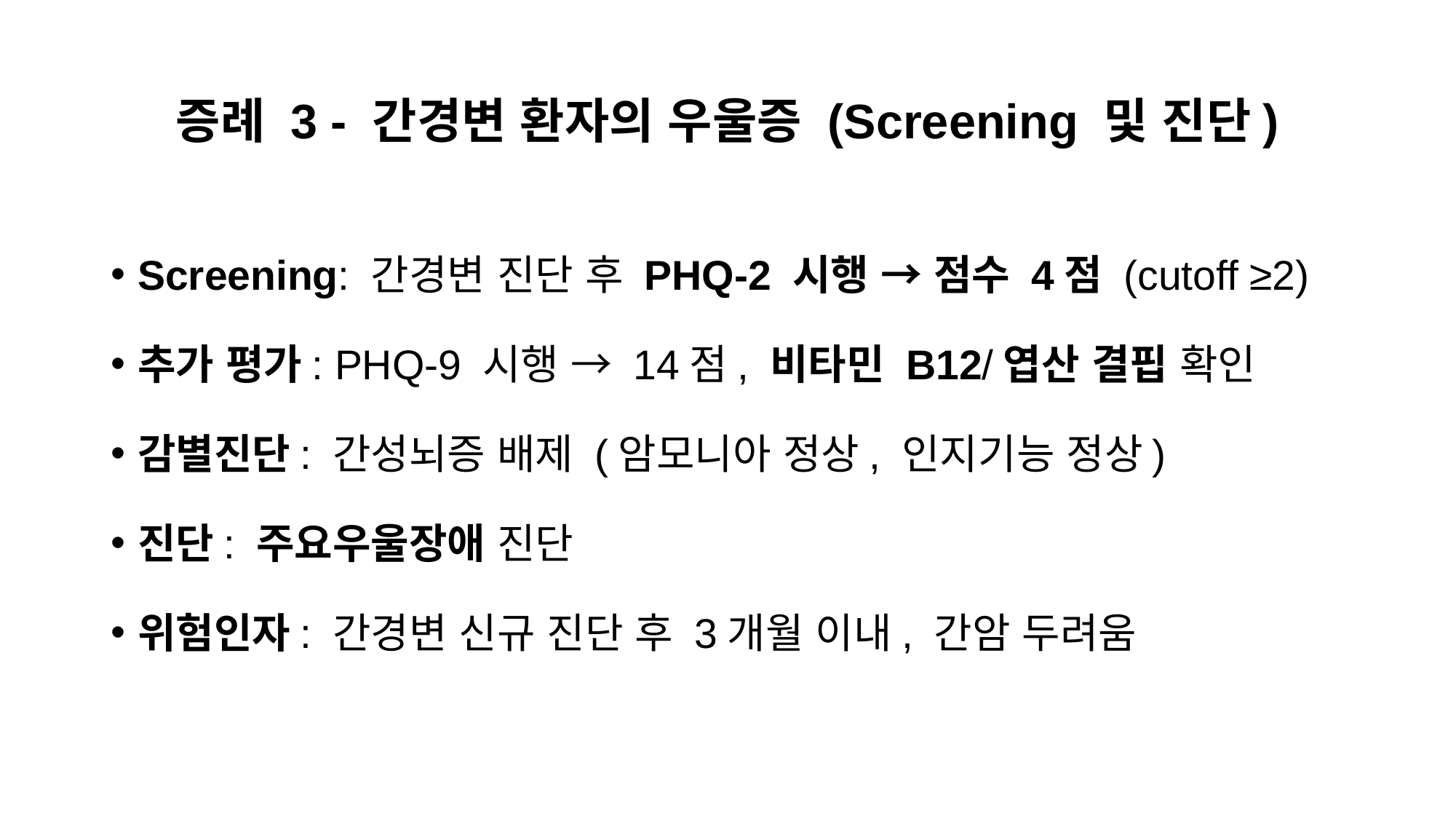

# 증례 3 - 간경변 환자의 우울증 (Screening 및 진단)
Screening: 간경변 진단 후 PHQ-2 시행 → 점수 4점 (cutoff ≥2)
추가 평가: PHQ-9 시행 → 14점, 비타민 B12/엽산 결핍 확인
감별진단: 간성뇌증 배제 (암모니아 정상, 인지기능 정상)
진단: 주요우울장애 진단
위험인자: 간경변 신규 진단 후 3개월 이내, 간암 두려움